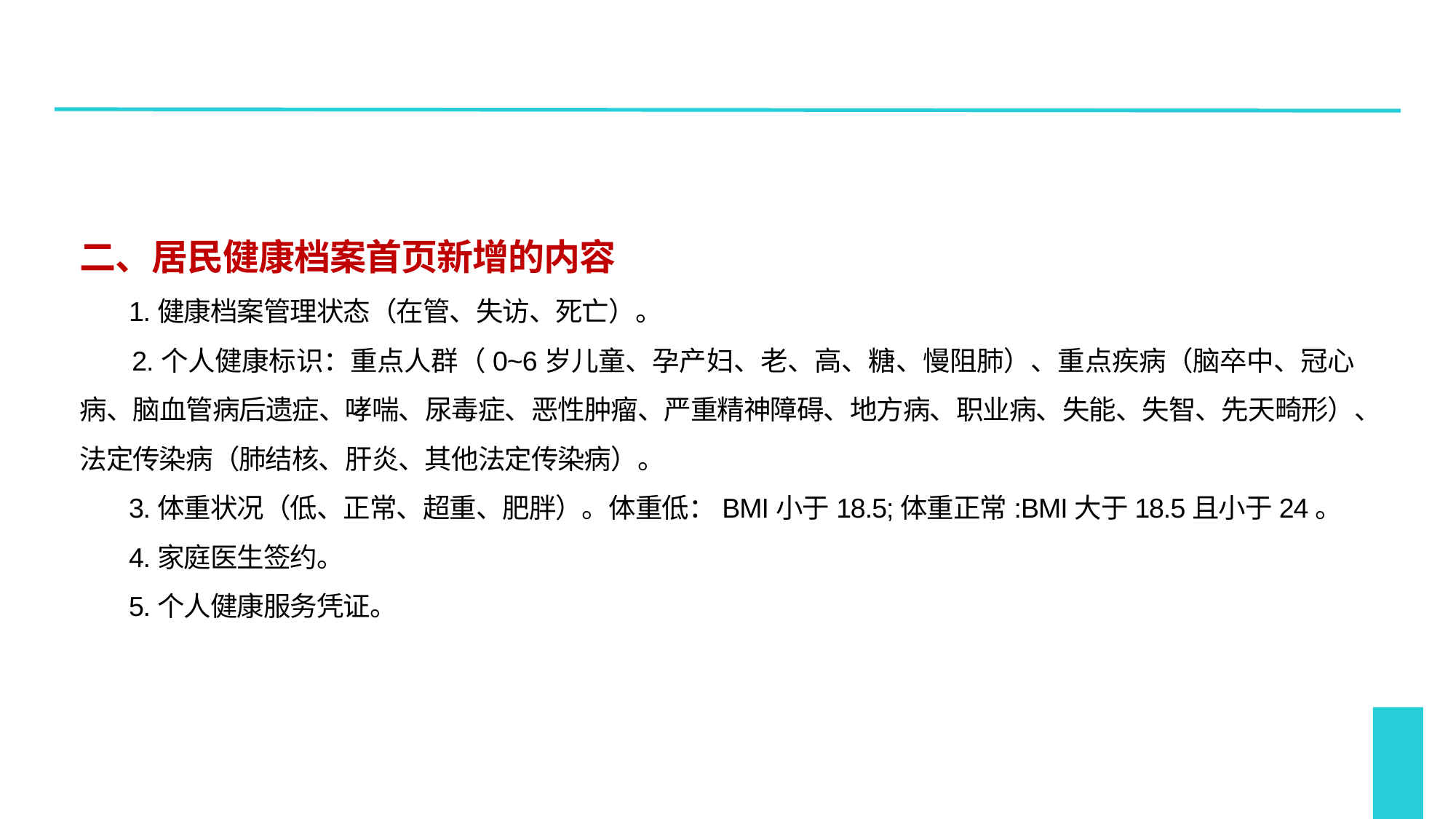

二、居民健康档案首页新增的内容
       1.健康档案管理状态（在管、失访、死亡）。
       2.个人健康标识：重点人群（0~6岁儿童、孕产妇、老、高、糖、慢阻肺）、重点疾病（脑卒中、冠心病、脑血管病后遗症、哮喘、尿毒症、恶性肿瘤、严重精神障碍、地方病、职业病、失能、失智、先天畸形）、法定传染病（肺结核、肝炎、其他法定传染病）。
       3.体重状况（低、正常、超重、肥胖）。体重低：BMI小于18.5;体重正常:BMI大于18.5且小于24。
       4.家庭医生签约。
       5.个人健康服务凭证。